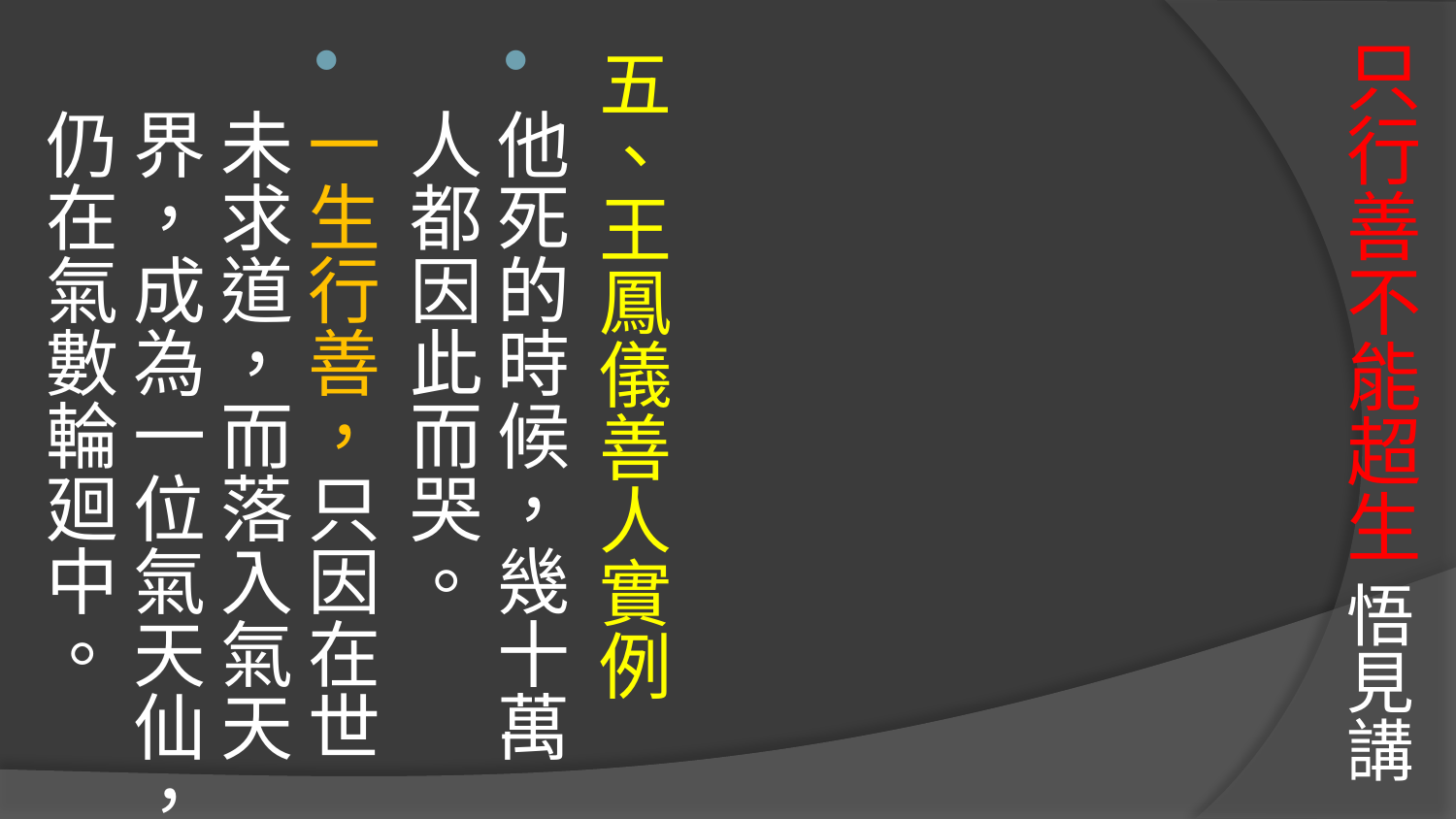

五、王鳳儀善人實例
他死的時候，幾十萬人都因此而哭。
一生行善，只因在世未求道，而落入氣天界，成為一位氣天仙，仍在氣數輪廻中。
# 只行善不能超生 悟見講